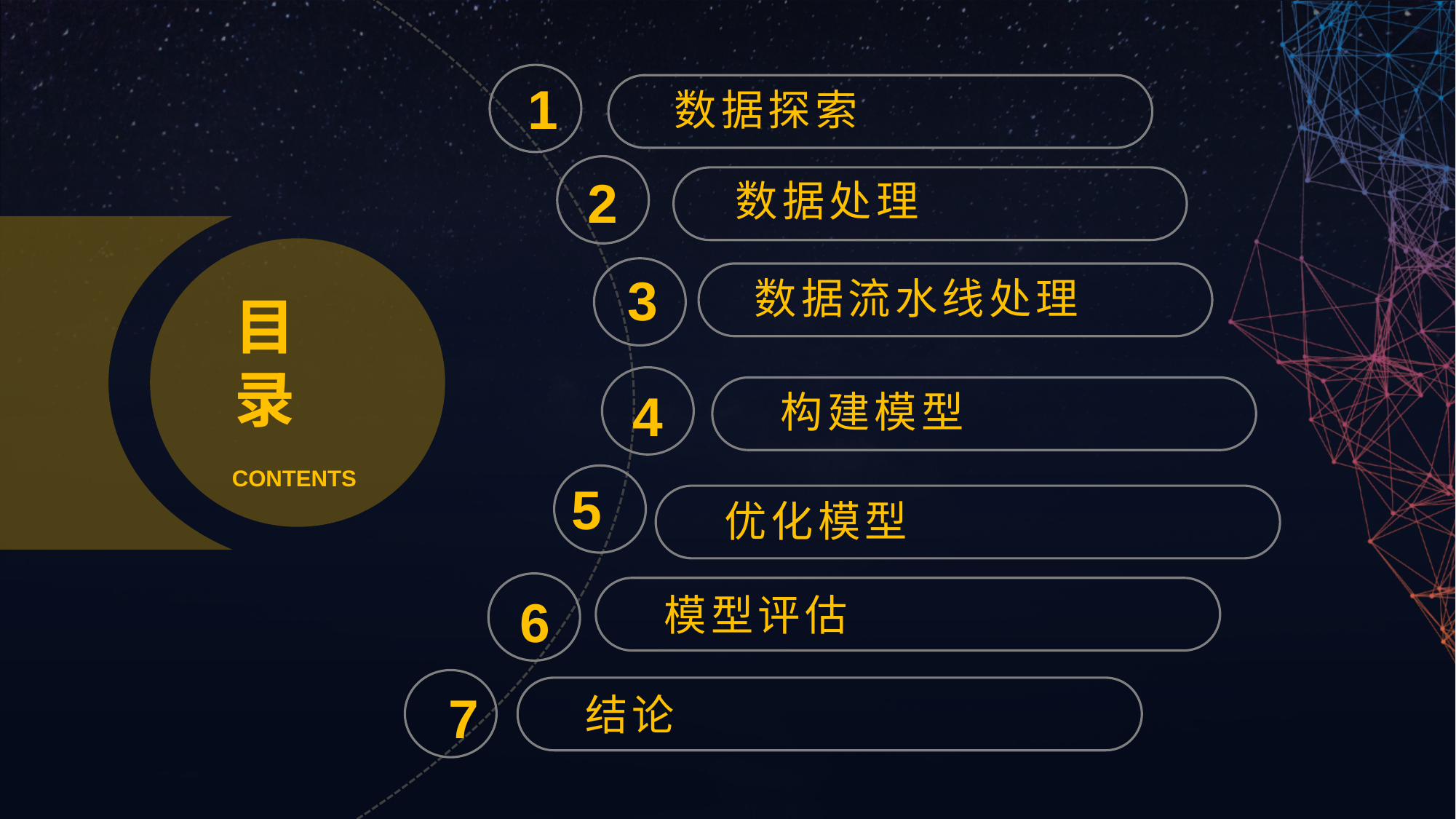

1

数据探索

2

数据处理

3

数据流水线处理
目
录

4

构建模型
CONTENTS

5

优化模型

6
模型评估

7
结论